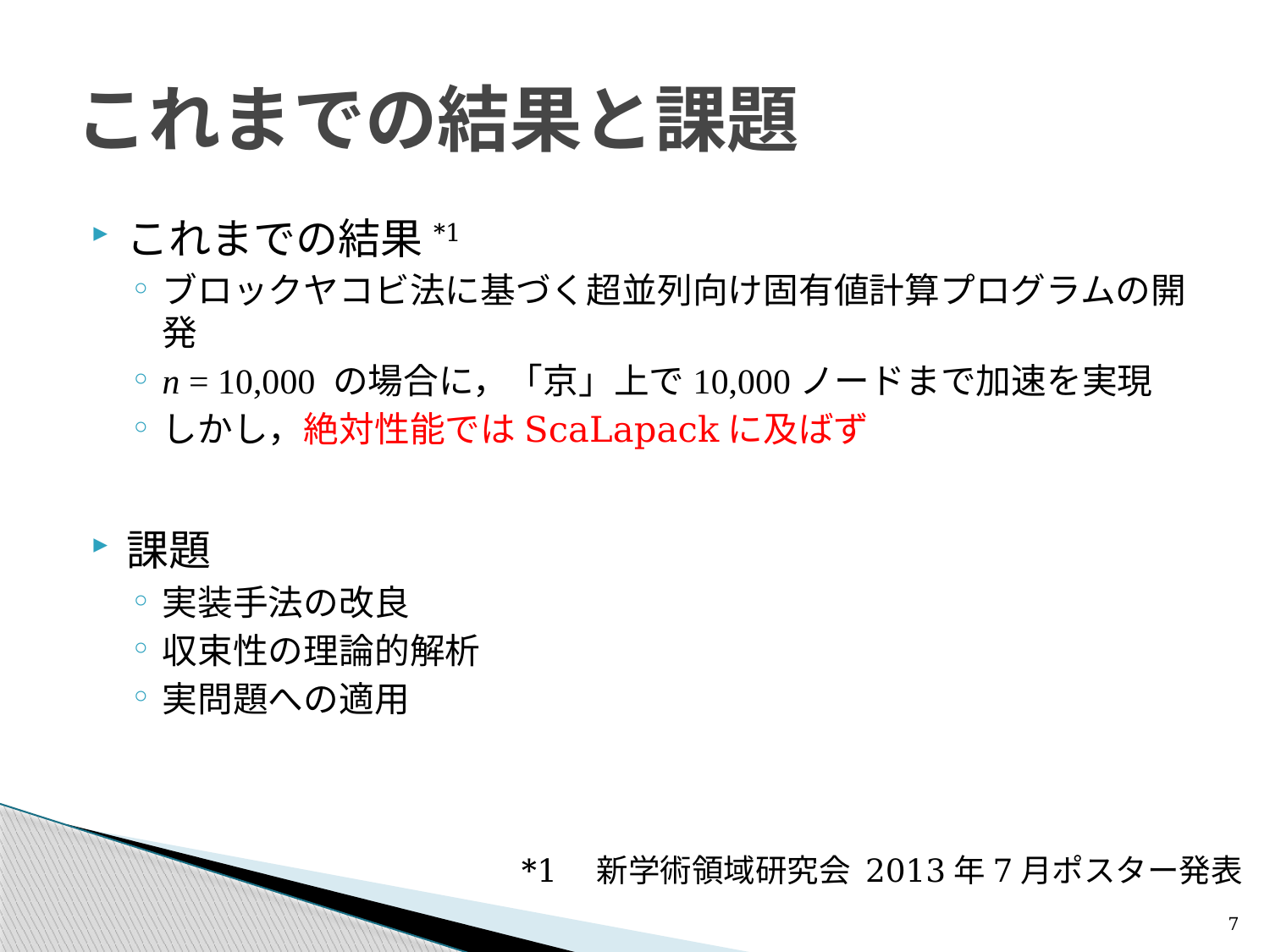

# これまでの結果と課題
これまでの結果*1
ブロックヤコビ法に基づく超並列向け固有値計算プログラムの開発
n = 10,000 の場合に，「京」上で10,000ノードまで加速を実現
しかし，絶対性能ではScaLapackに及ばず

課題
実装手法の改良
収束性の理論的解析
実問題への適用
*1　新学術領域研究会 2013年7月ポスター発表
7